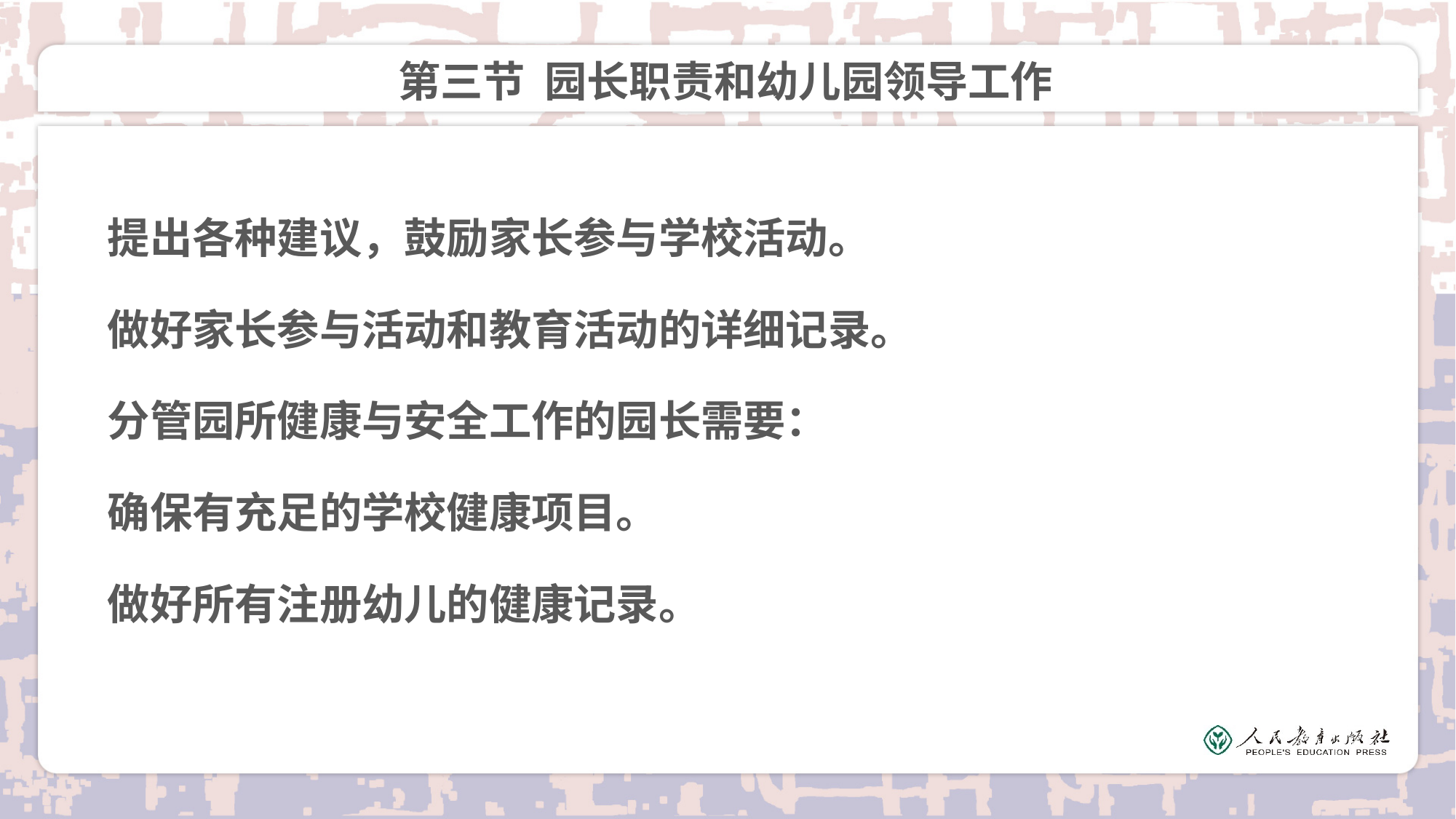

# 第三节  园长职责和幼儿园领导工作
提出各种建议，鼓励家长参与学校活动。
做好家长参与活动和教育活动的详细记录。
分管园所健康与安全工作的园长需要：
确保有充足的学校健康项目。
做好所有注册幼儿的健康记录。